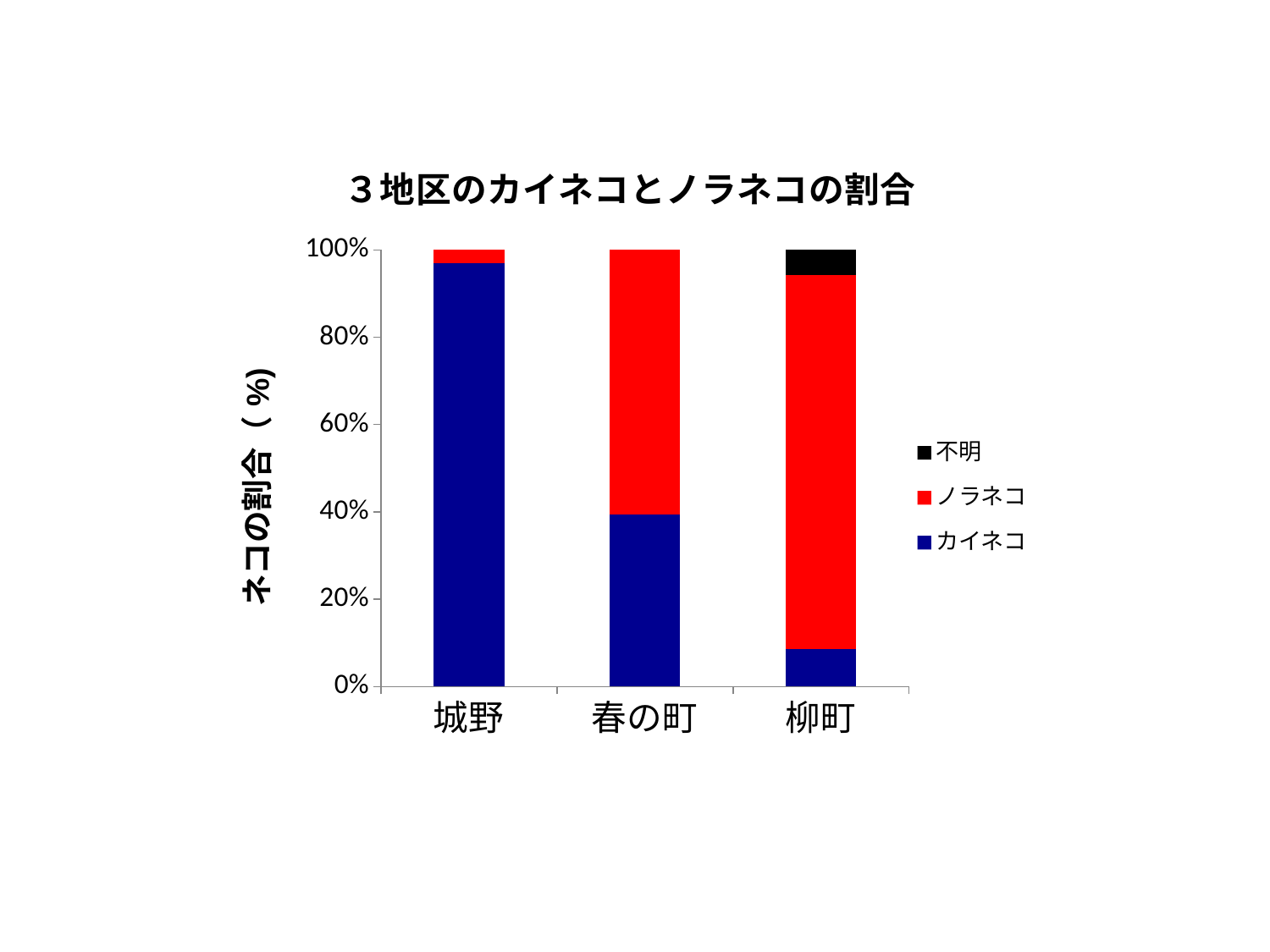

### Chart: ３地区のカイネコとノラネコの割合

| Category | カイネコ | ノラネコ | 不明 |
|---|---|---|---|
| 城野 | 96.87499999999999 | 3.125 | 0.0 |
| 春の町 | 39.47368421052631 | 60.52631578947369 | 0.0 |
| 柳町 | 8.571428571428571 | 85.7142857142857 | 5.714285714285705 |